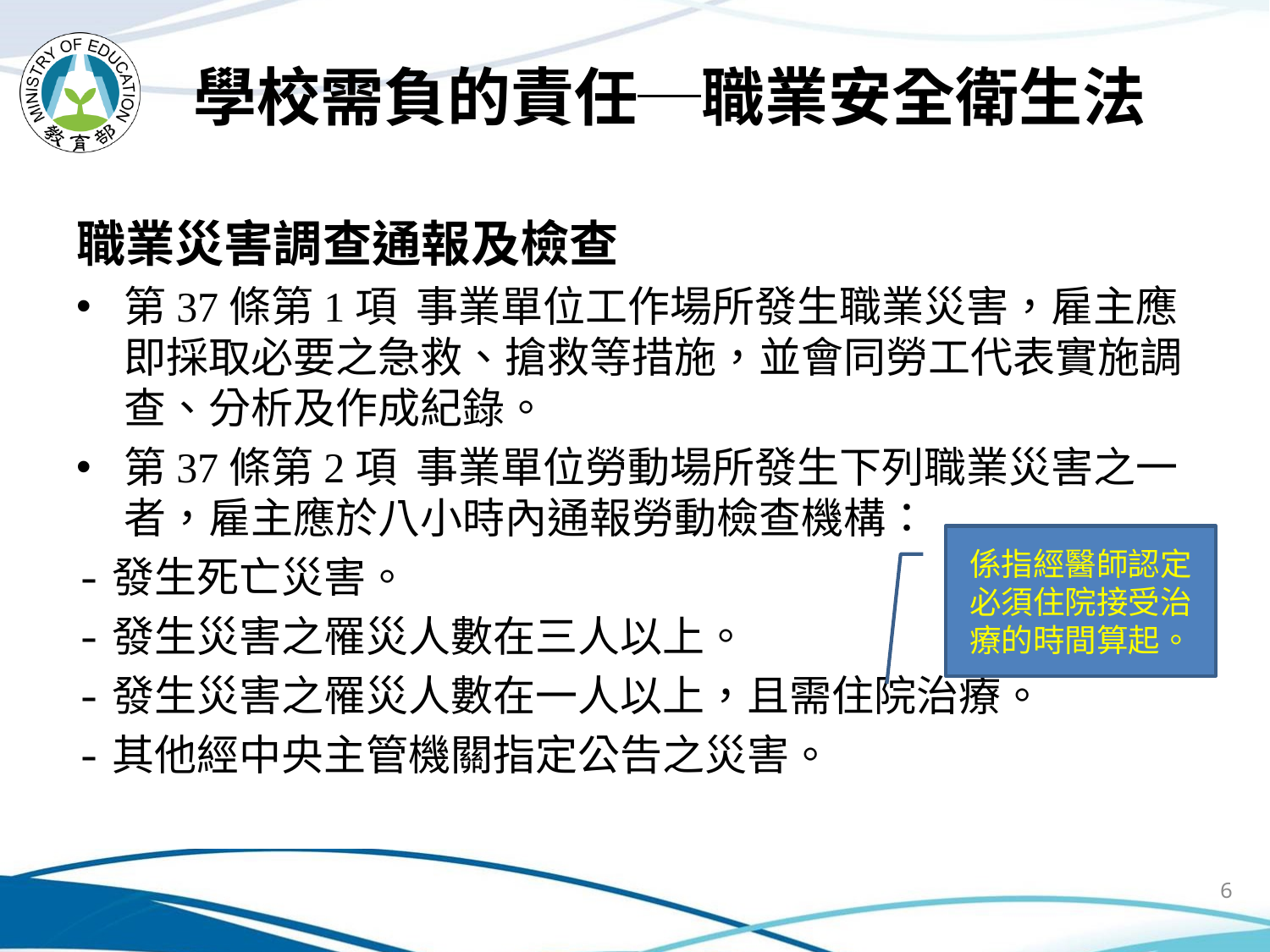

# 學校需負的責任─職業安全衛生法
職業災害調查通報及檢查
第37條第1項  事業單位工作場所發生職業災害，雇主應即採取必要之急救、搶救等措施，並會同勞工代表實施調查、分析及作成紀錄。
第37條第2項  事業單位勞動場所發生下列職業災害之一者，雇主應於八小時內通報勞動檢查機構：
-發生死亡災害。
-發生災害之罹災人數在三人以上。
-發生災害之罹災人數在一人以上，且需住院治療。
-其他經中央主管機關指定公告之災害。
係指經醫師認定必須住院接受治療的時間算起。
6